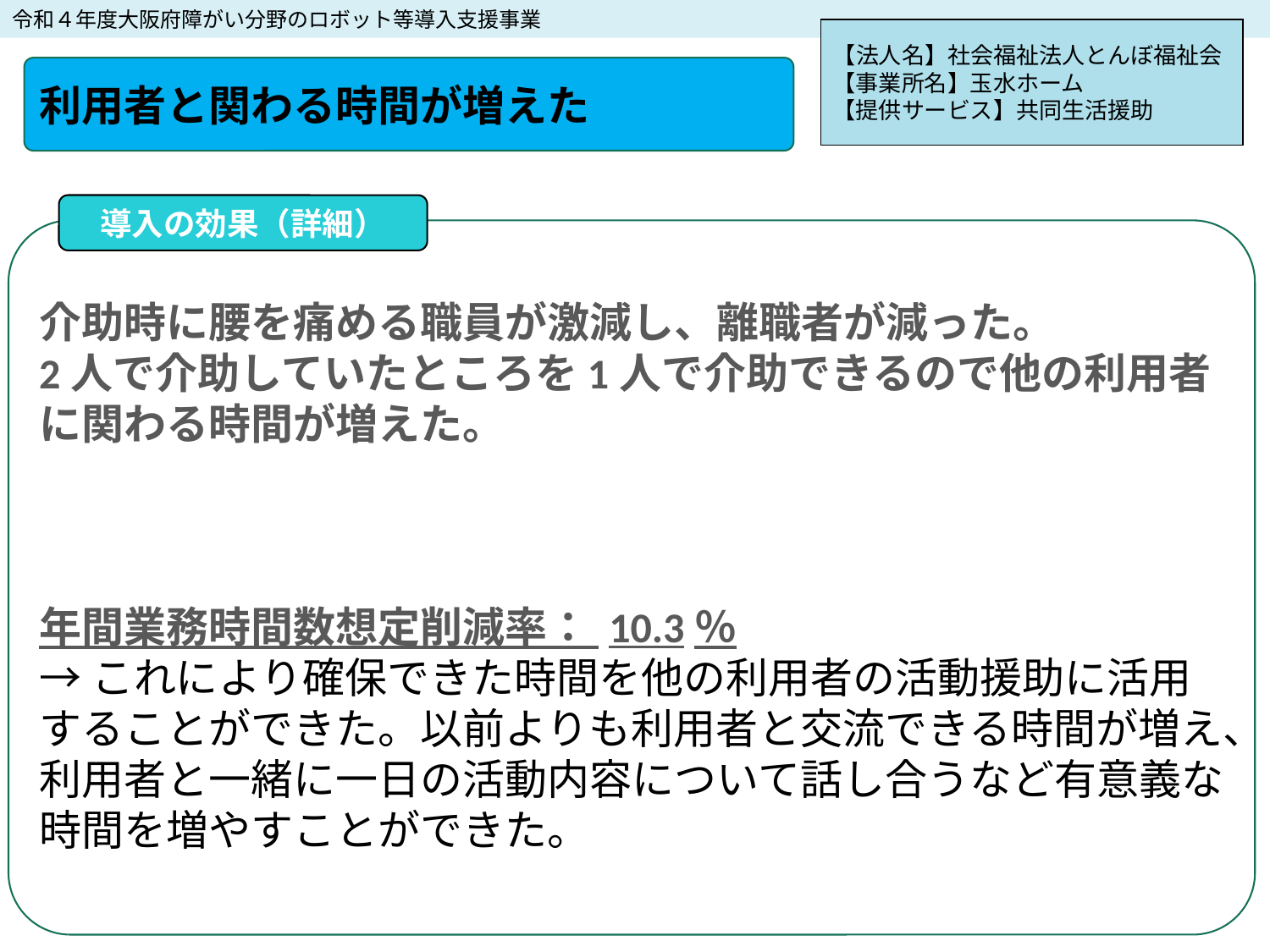

令和４年度大阪府障がい分野のロボット等導入支援事業
【法人名】社会福祉法人とんぼ福祉会
【事業所名】玉水ホーム
【提供サービス】共同生活援助
利用者と関わる時間が増えた
導入の効果（詳細）

介助時に腰を痛める職員が激減し、離職者が減った。
2人で介助していたところを1人で介助できるので他の利用者に関わる時間が増えた。

年間業務時間数想定削減率： 10.3％
→これにより確保できた時間を他の利用者の活動援助に活用することができた。以前よりも利用者と交流できる時間が増え、利用者と一緒に一日の活動内容について話し合うなど有意義な時間を増やすことができた。